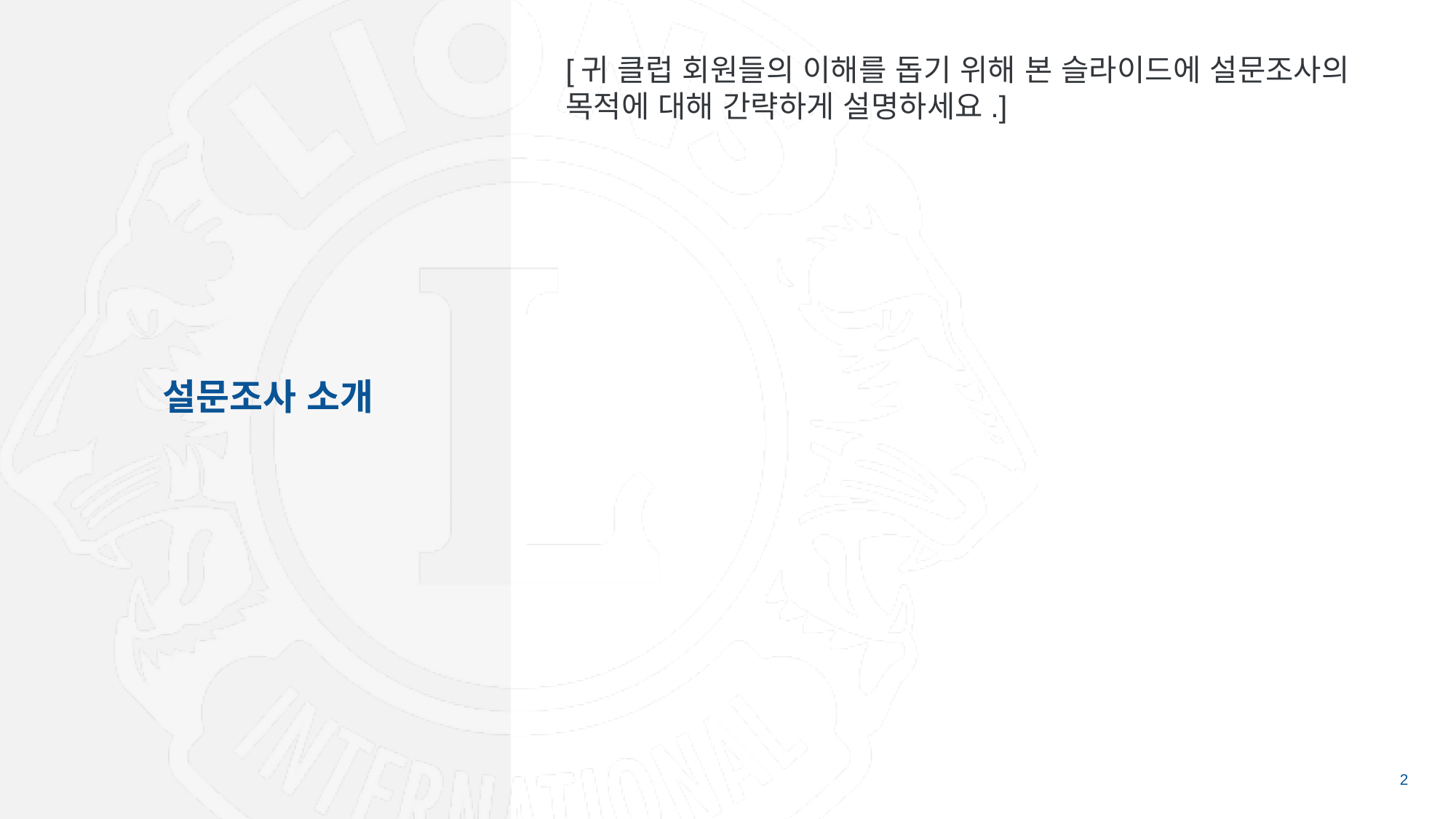

[귀 클럽 회원들의 이해를 돕기 위해 본 슬라이드에 설문조사의 목적에 대해 간략하게 설명하세요.]
설문조사 소개